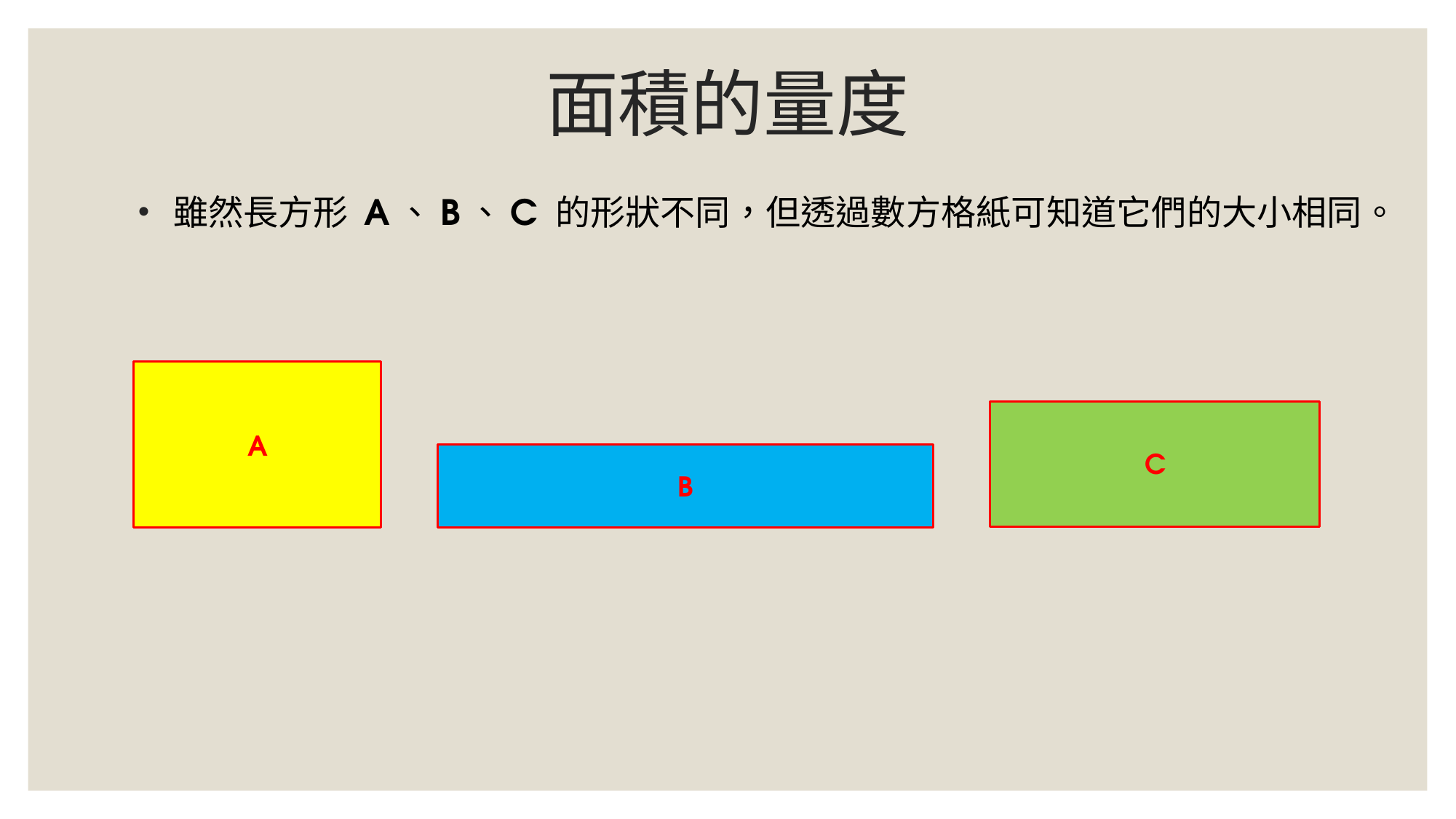

# 面積的量度
 雖然長方形 A、B、C 的形狀不同，但透過數方格紙可知道它們的大小相同。

A

C

B